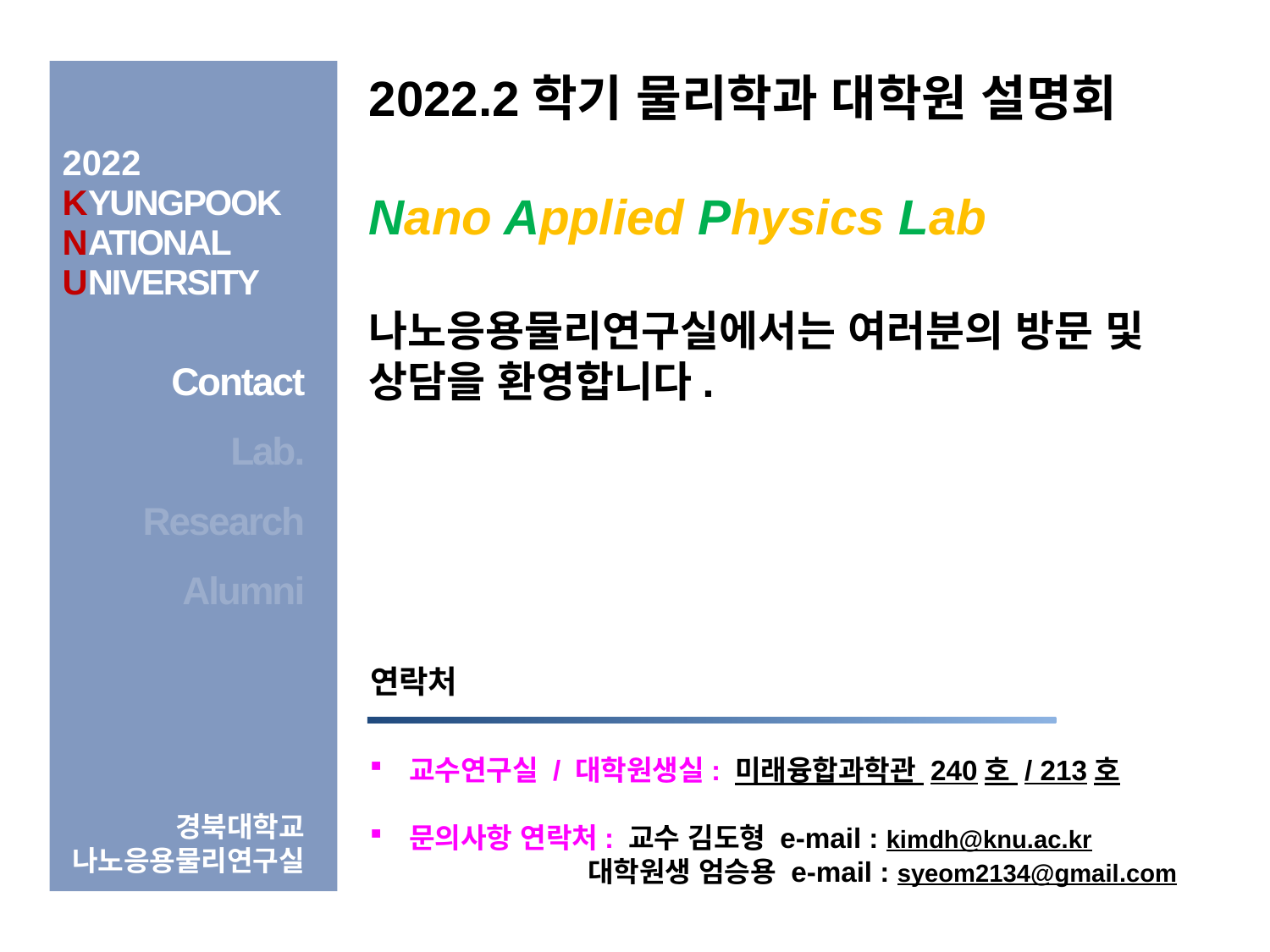

2022.2학기 물리학과 대학원 설명회

Nano Applied Physics Lab

나노응용물리연구실에서는 여러분의 방문 및 상담을 환영합니다.
2022
KYUNGPOOK
NATIONAL
UNIVERSITY
Contact
Lab.
Research
Alumni
연락처
교수연구실 / 대학원생실: 미래융합과학관 240호 / 213호
문의사항 연락처: 교수 김도형 e-mail : kimdh@knu.ac.kr
                           대학원생 엄승용 e-mail : syeom2134@gmail.com

경북대학교
나노응용물리연구실